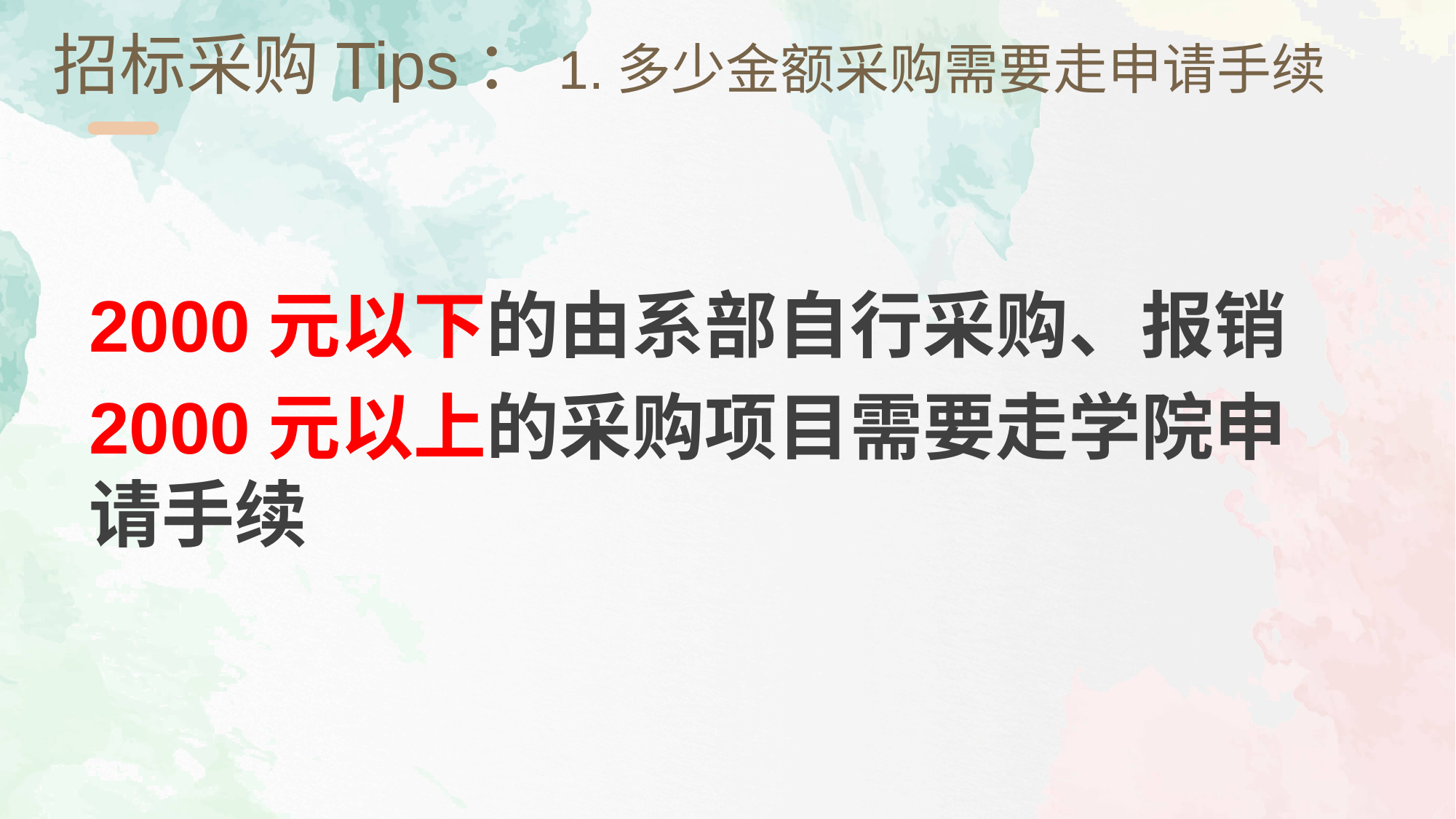

招标采购Tips：1.多少金额采购需要走申请手续

2000元以下的由系部自行采购、报销
2000元以上的采购项目需要走学院申请手续